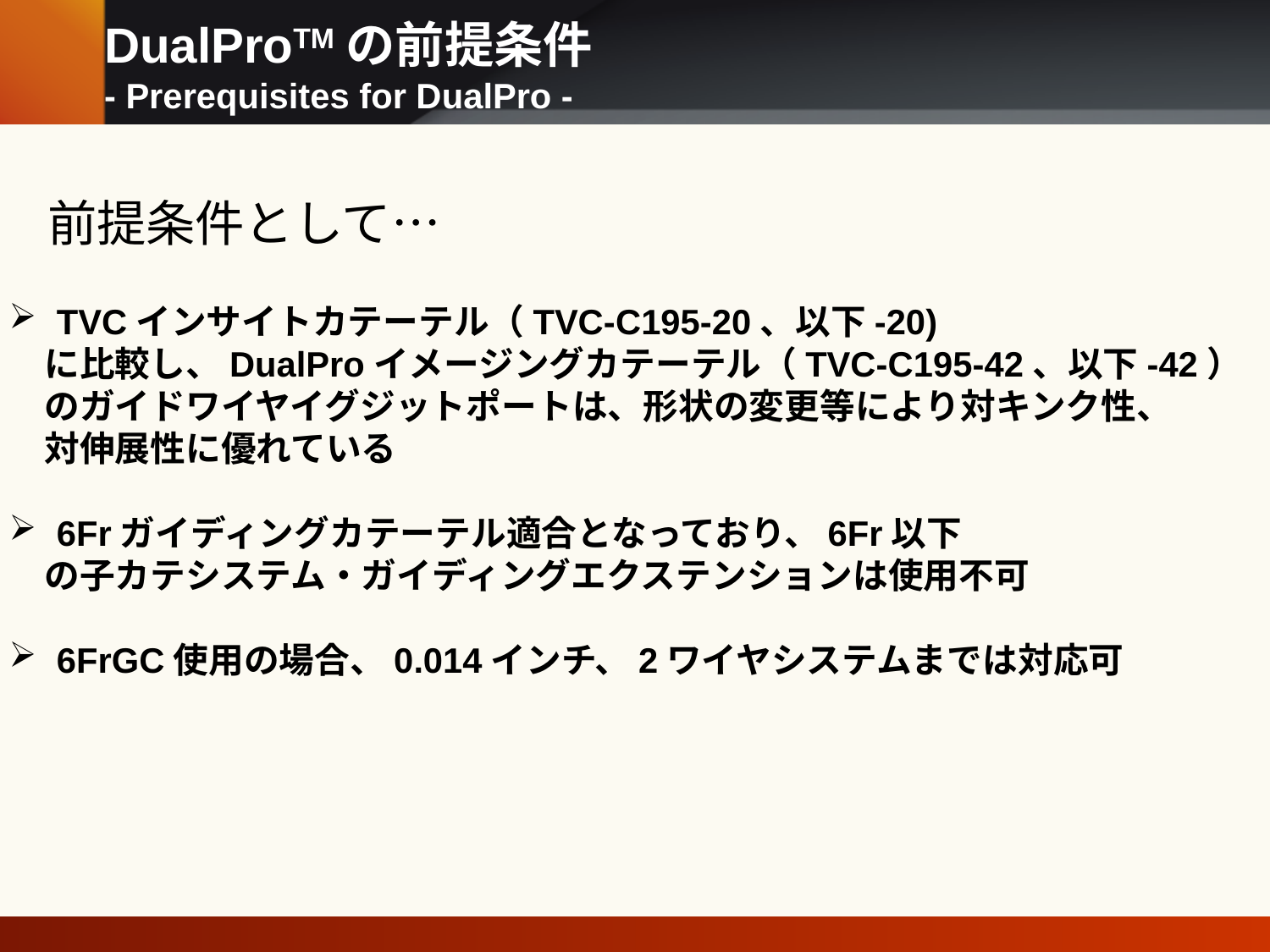

DualProTMの前提条件
‐ Prerequisites for DualPro -
前提条件として…
TVCインサイトカテーテル（TVC-C195-20、以下-20)
　に比較し、DualProイメージングカテーテル（TVC-C195-42、以下-42）
　のガイドワイヤイグジットポートは、形状の変更等により対キンク性、
　対伸展性に優れている

6Frガイディングカテーテル適合となっており、6Fr以下
　の子カテシステム・ガイディングエクステンションは使用不可

6FrGC使用の場合、0.014インチ、2ワイヤシステムまでは対応可